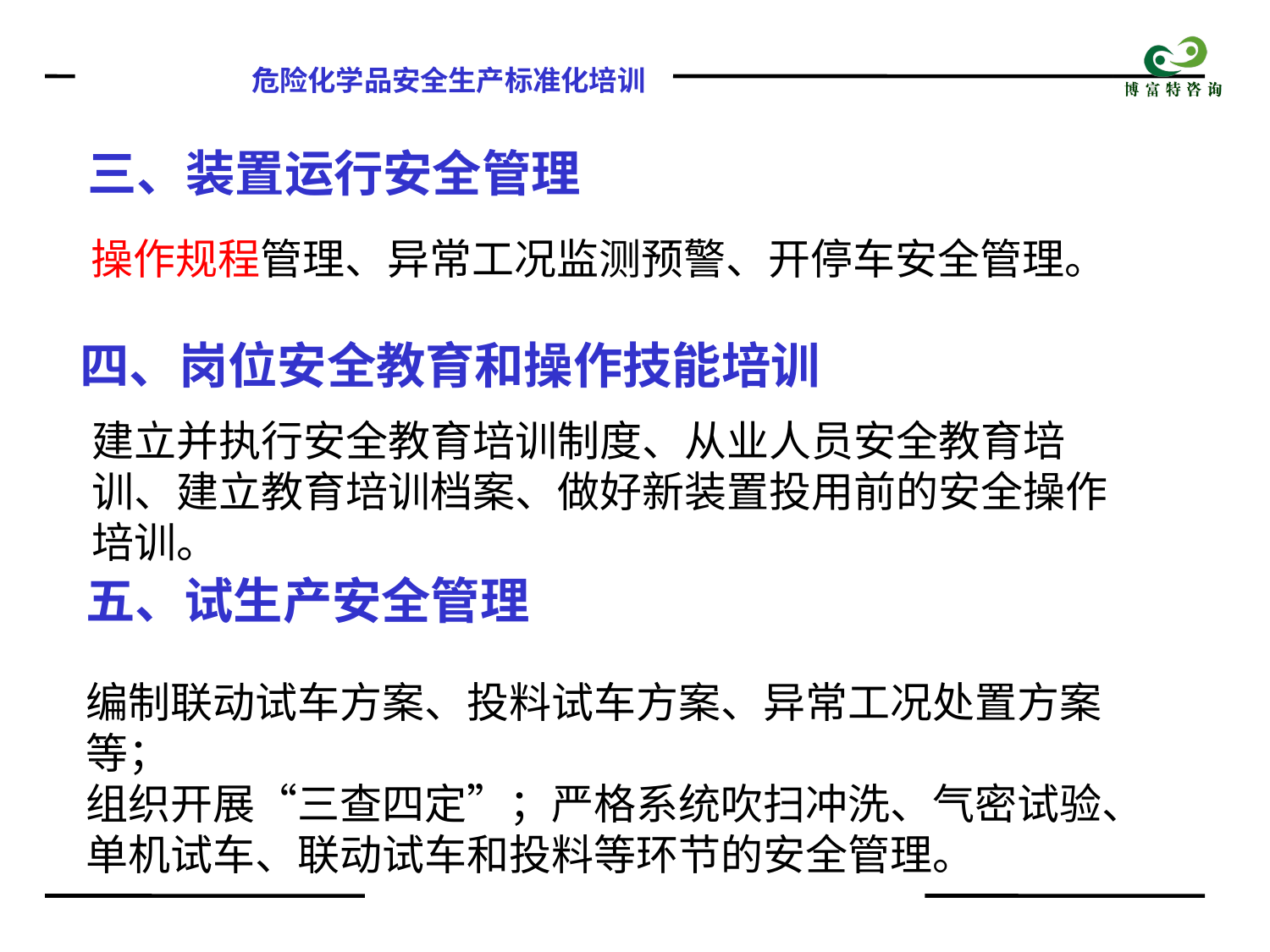

三、装置运行安全管理
操作规程管理、异常工况监测预警、开停车安全管理。
四、岗位安全教育和操作技能培训
建立并执行安全教育培训制度、从业人员安全教育培训、建立教育培训档案、做好新装置投用前的安全操作培训。
五、试生产安全管理
编制联动试车方案、投料试车方案、异常工况处置方案等；
组织开展“三查四定”；严格系统吹扫冲洗、气密试验、单机试车、联动试车和投料等环节的安全管理。